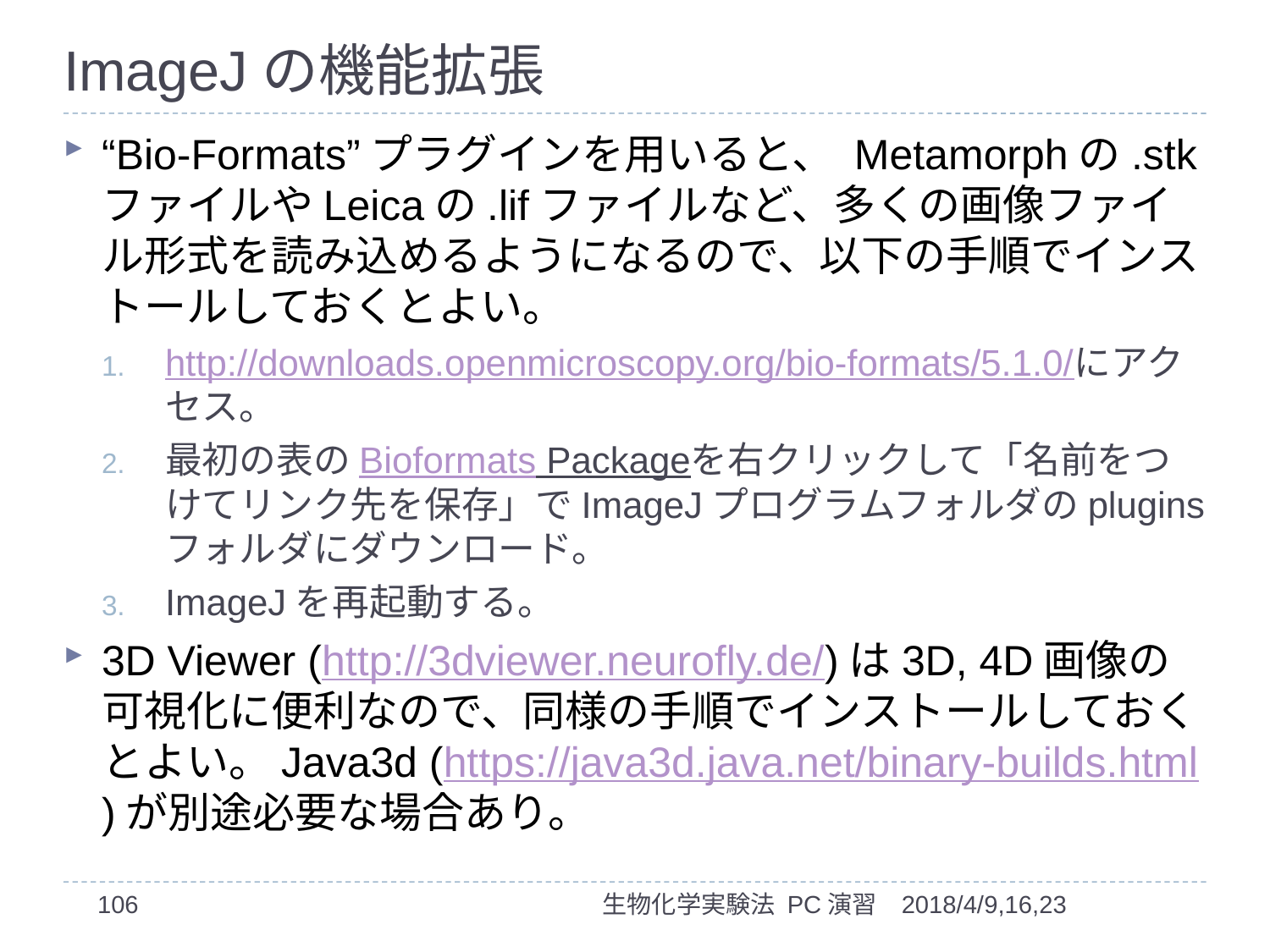

# ImageJの機能拡張
“Bio-Formats”プラグインを用いると、 Metamorphの.stkファイルやLeicaの.lifファイルなど、多くの画像ファイル形式を読み込めるようになるので、以下の手順でインストールしておくとよい。
http://downloads.openmicroscopy.org/bio-formats/5.1.0/にアクセス。
最初の表のBioformats Packageを右クリックして「名前をつけてリンク先を保存」でImageJプログラムフォルダのpluginsフォルダにダウンロード。
ImageJを再起動する。
3D Viewer (http://3dviewer.neurofly.de/)は3D, 4D画像の可視化に便利なので、同様の手順でインストールしておくとよい。Java3d (https://java3d.java.net/binary-builds.html)が別途必要な場合あり。
106
生物化学実験法 PC演習
2018/4/9,16,23